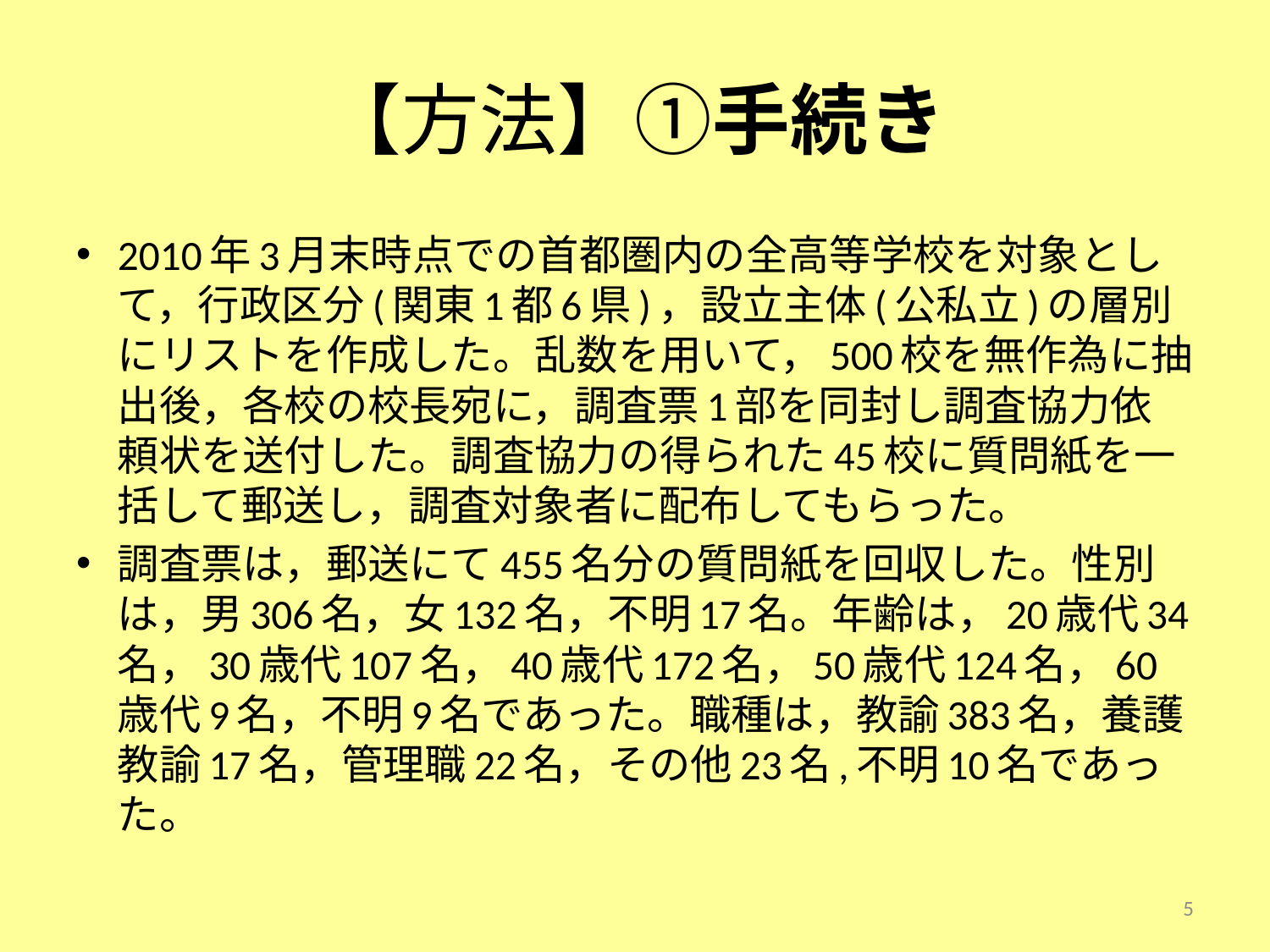

# 【方法】①手続き
2010年3月末時点での首都圏内の全高等学校を対象として，行政区分(関東1都6県)，設立主体(公私立)の層別にリストを作成した。乱数を用いて，500校を無作為に抽出後，各校の校長宛に，調査票1部を同封し調査協力依頼状を送付した。調査協力の得られた45校に質問紙を一括して郵送し，調査対象者に配布してもらった。
調査票は，郵送にて455名分の質問紙を回収した。性別は，男306名，女132名，不明17名。年齢は，20歳代34名，30歳代107名，40歳代172名，50歳代124名，60歳代9名，不明9名であった。職種は，教諭383名，養護教諭17名，管理職22名，その他23名,不明10名であった。

5